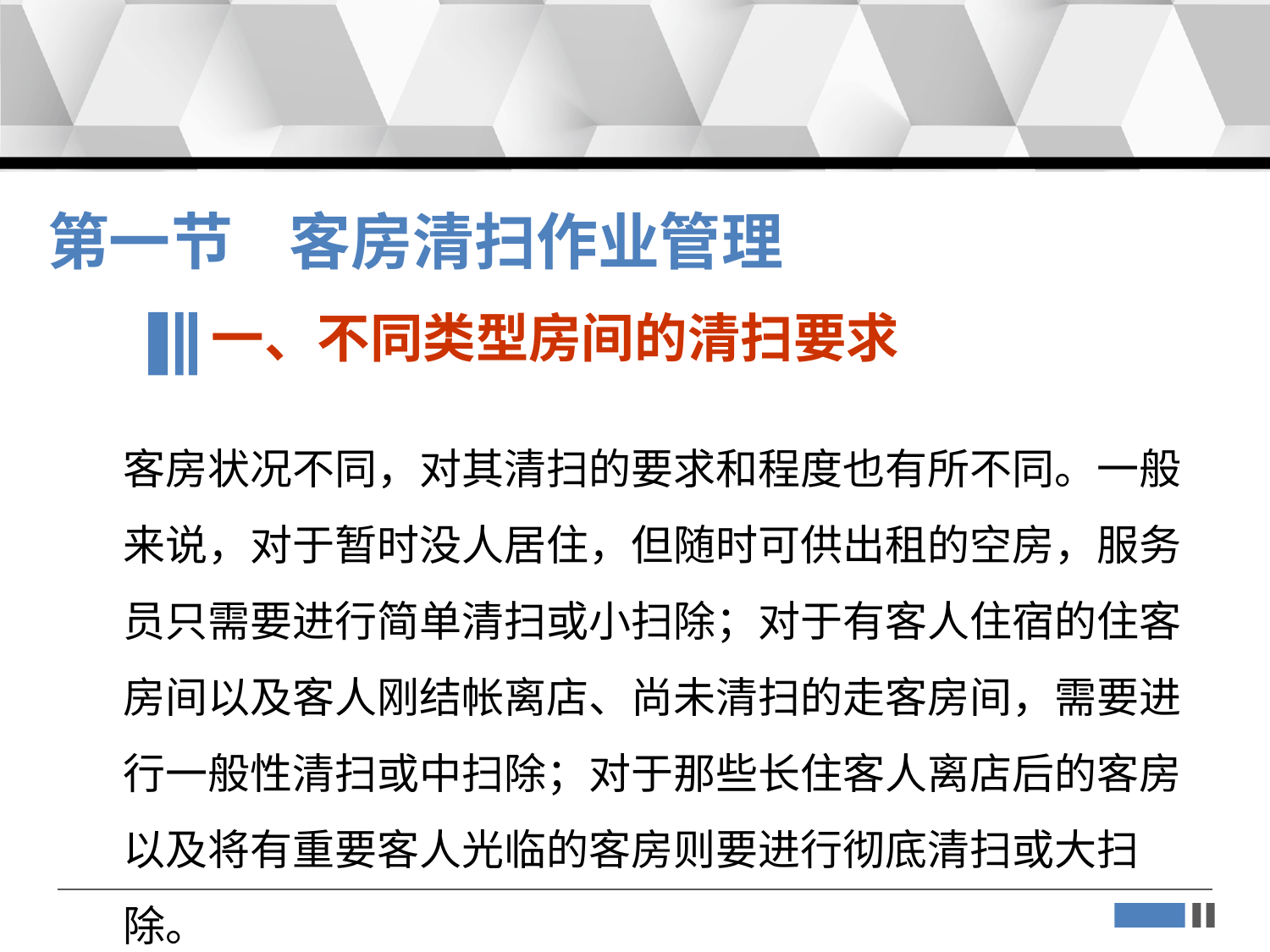

第一节    客房清扫作业管理
一、不同类型房间的清扫要求

客房状况不同，对其清扫的要求和程度也有所不同。一般来说，对于暂时没人居住，但随时可供出租的空房，服务员只需要进行简单清扫或小扫除；对于有客人住宿的住客房间以及客人刚结帐离店、尚未清扫的走客房间，需要进行一般性清扫或中扫除；对于那些长住客人离店后的客房以及将有重要客人光临的客房则要进行彻底清扫或大扫除。